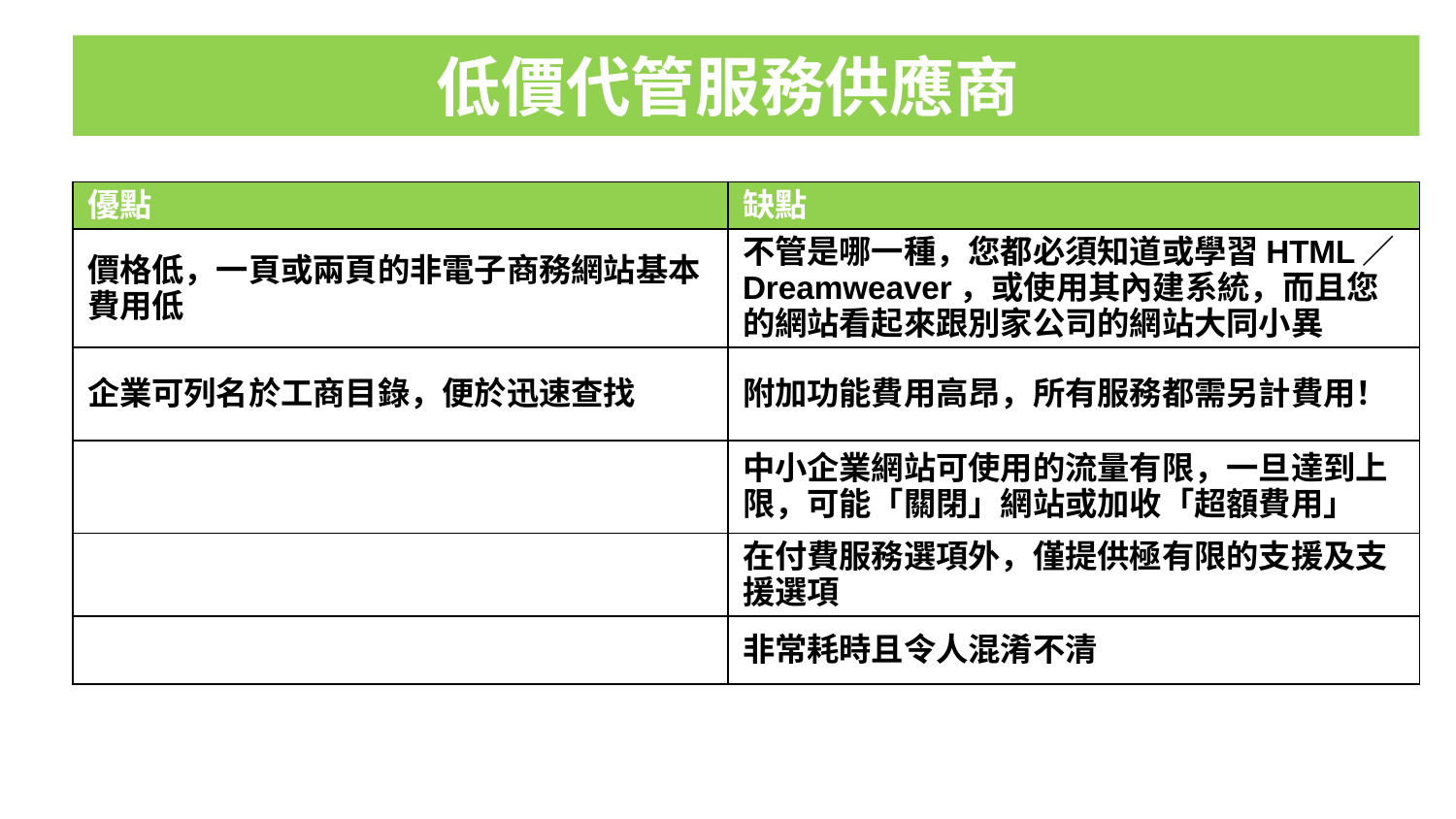

低價代管服務供應商
| 優點 | 缺點 |
| --- | --- |
| 價格低，一頁或兩頁的非電子商務網站基本費用低 | 不管是哪一種，您都必須知道或學習HTML／Dreamweaver，或使用其內建系統，而且您的網站看起來跟別家公司的網站大同小異 |
| 企業可列名於工商目錄，便於迅速查找 | 附加功能費用高昂，所有服務都需另計費用！ |
|  | 中小企業網站可使用的流量有限，一旦達到上限，可能「關閉」網站或加收「超額費用」 |
|  | 在付費服務選項外，僅提供極有限的支援及支援選項 |
|  | 非常耗時且令人混淆不清 |